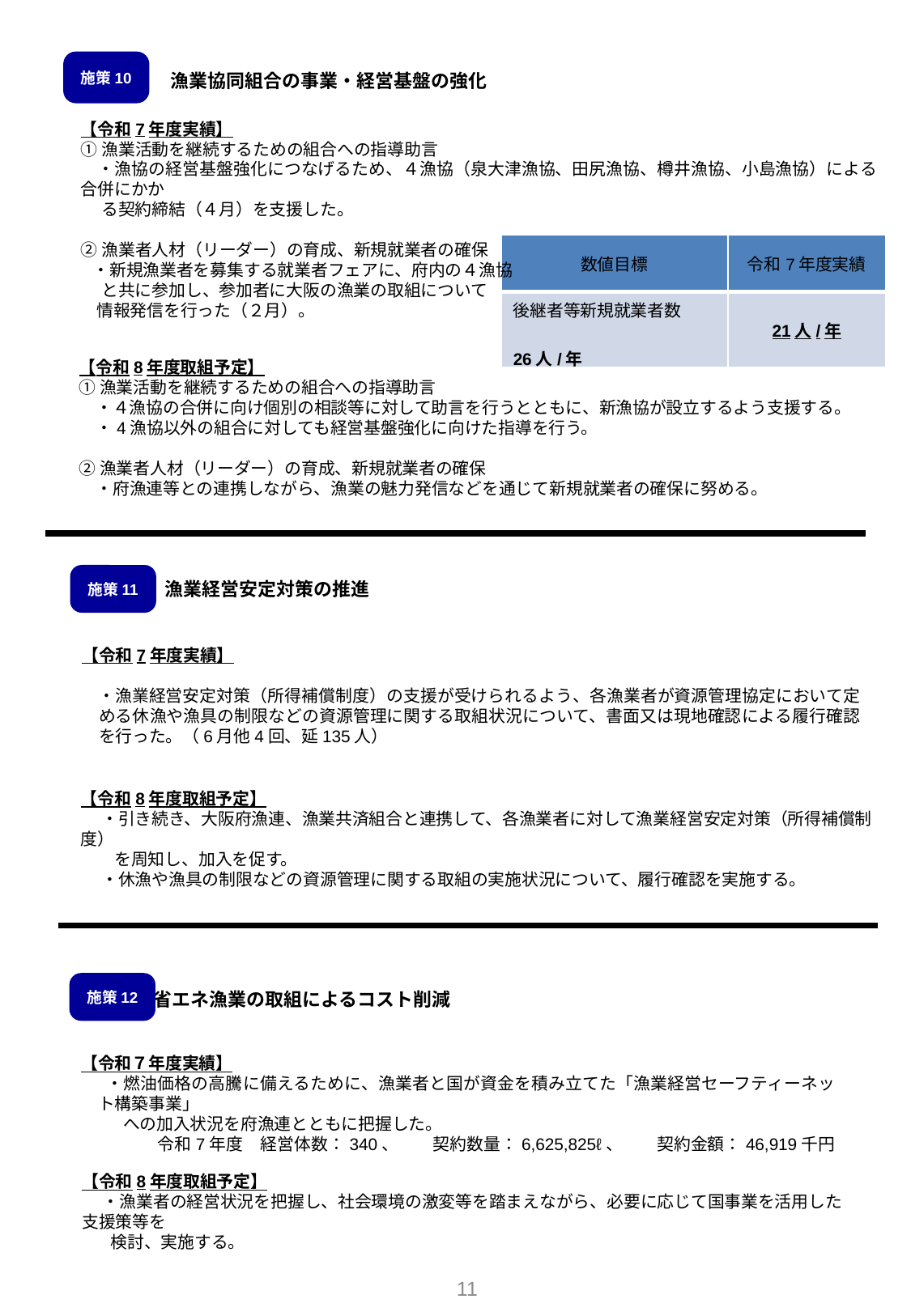

施策10
漁業協同組合の事業・経営基盤の強化
【令和7年度実績】
①漁業活動を継続するための組合への指導助言
　・漁協の経営基盤強化につなげるため、４漁協（泉大津漁協、田尻漁協、樽井漁協、小島漁協）による合併にかか
　 る契約締結（４月）を支援した。

②漁業者人材（リーダー）の育成、新規就業者の確保
  ・新規漁業者を募集する就業者フェアに、府内の４漁協
　 と共に参加し、参加者に大阪の漁業の取組について
   情報発信を行った（２月）。
| 数値目標 | 令和7年度実績 |
| --- | --- |
| 後継者等新規就業者数 　　　　　　　　　　　　26人/年 | 21人/年 |
【令和8年度取組予定】
①漁業活動を継続するための組合への指導助言
　・４漁協の合併に向け個別の相談等に対して助言を行うとともに、新漁協が設立するよう支援する。
　・4漁協以外の組合に対しても経営基盤強化に向けた指導を行う。

②漁業者人材（リーダー）の育成、新規就業者の確保
　・府漁連等との連携しながら、漁業の魅力発信などを通じて新規就業者の確保に努める。
施策11
漁業経営安定対策の推進
【令和7年度実績】

 ・漁業経営安定対策（所得補償制度）の支援が受けられるよう、各漁業者が資源管理協定において定める休漁や漁具の制限などの資源管理に関する取組状況について、書面又は現地確認による履行確認を行った。（6月他4回、延135人）
【令和8年度取組予定】
　 ・引き続き、大阪府漁連、漁業共済組合と連携して、各漁業者に対して漁業経営安定対策（所得補償制度）
　　を周知し、加入を促す。
　 ・休漁や漁具の制限などの資源管理に関する取組の実施状況について、履行確認を実施する。
施策12
省エネ漁業の取組によるコスト削減
【令和７年度実績】
　・燃油価格の高騰に備えるために、漁業者と国が資金を積み立てた「漁業経営セーフティーネット構築事業」
　　への加入状況を府漁連とともに把握した。
　　　　令和7年度　経営体数：340、　　契約数量：6,625,825ℓ、　　契約金額：46,919千円

【令和8年度取組予定】
　 ・漁業者の経営状況を把握し、社会環境の激変等を踏まえながら、必要に応じて国事業を活用した支援策等を
 　 検討、実施する。
11